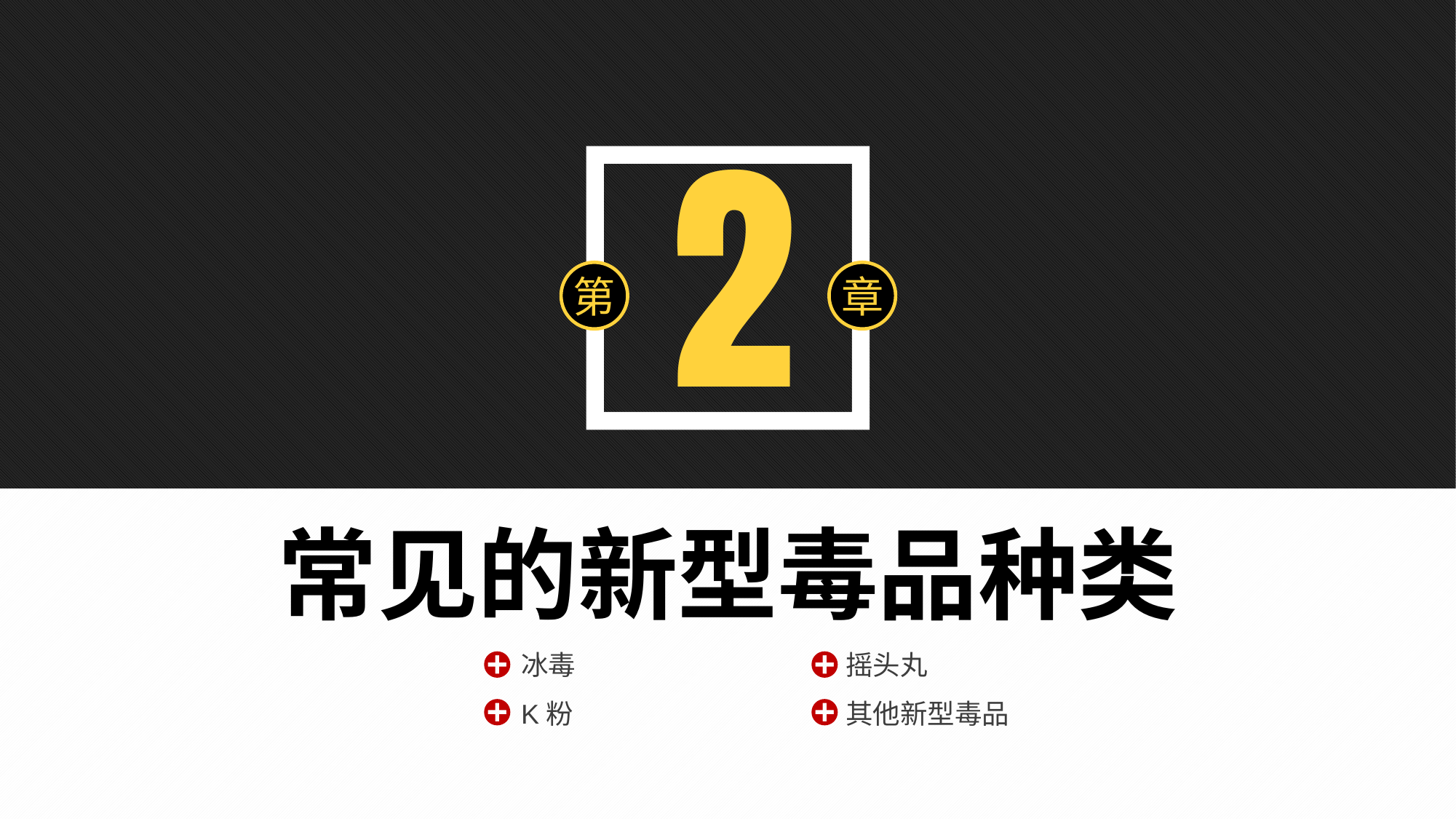

2

第
章
常见的新型毒品种类
冰毒
摇头丸

K粉
其他新型毒品